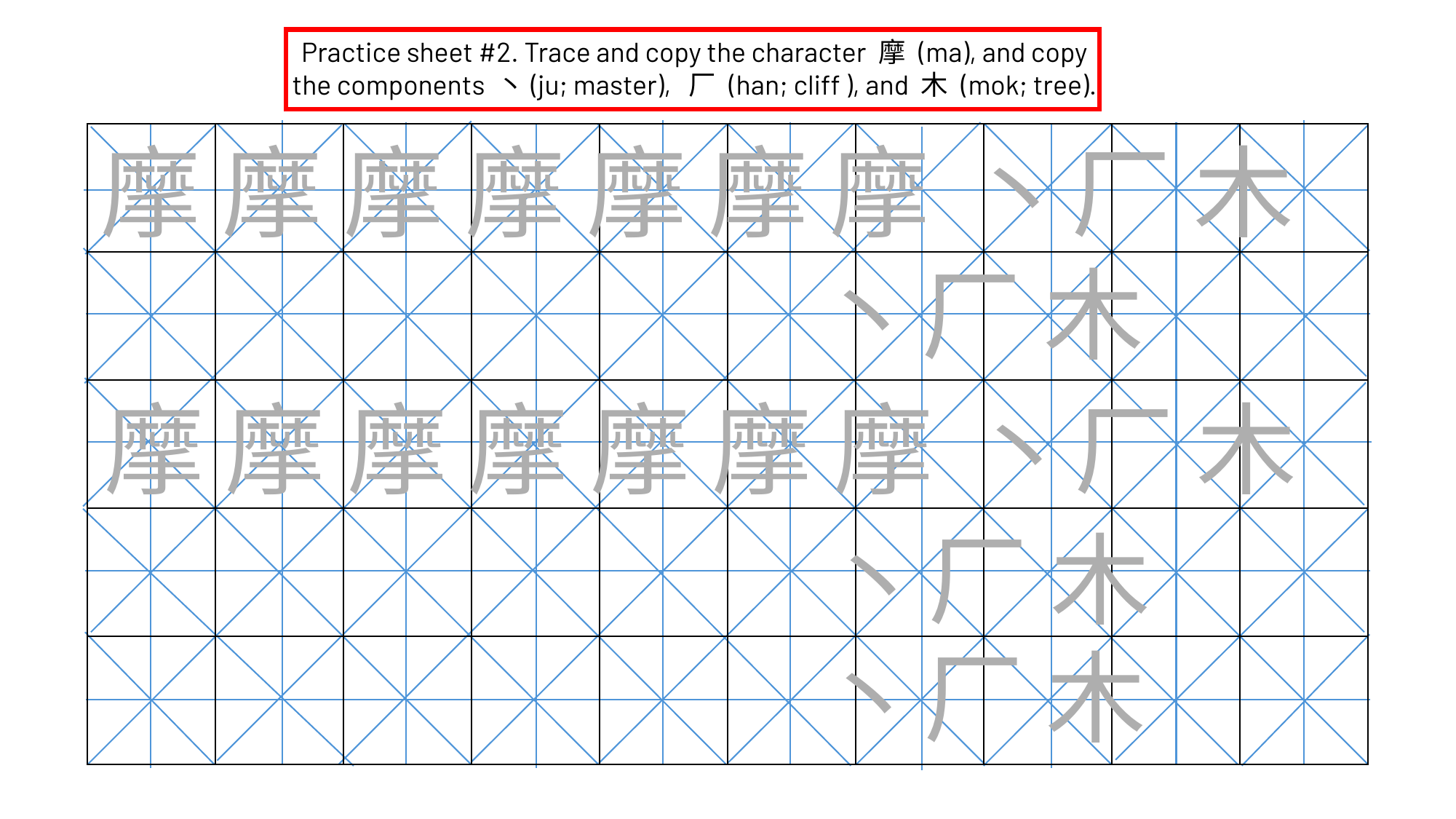

Practice sheet #2. Trace and copy the character 摩 (ma), and copy the components 丶(ju; master),  厂 (han; cliff ), and 木 (mok; tree).

|  |  |  |  |  |  |  |  |  |  |
| --- | --- | --- | --- | --- | --- | --- | --- | --- | --- |
|  |  |  |  |  |  |  |  |  |  |
|  |  |  |  |  |  |  |  |  |  |
|  |  |  |  |  |  |  |  |  |  |
|  |  |  |  |  |  |  |  |  |  |
摩 摩 摩 摩 摩 摩 摩  丶 厂 木
                               丶 厂 木
摩 摩 摩 摩 摩 摩 摩  丶 厂 木
                               丶 厂 木
                               丶 厂 木